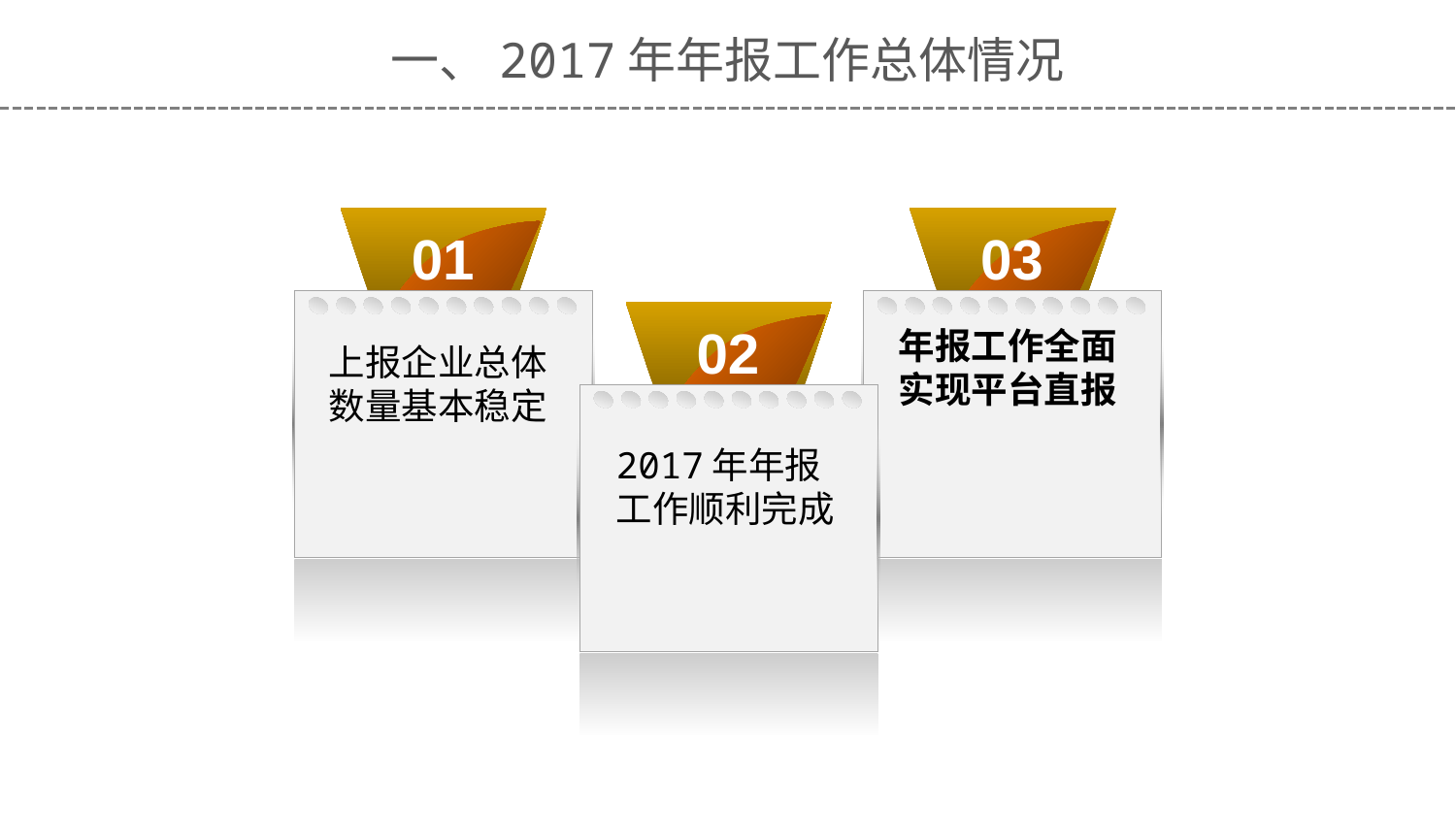

一、2017年年报工作总体情况

01

03

02

年报工作全面实现平台直报
上报企业总体数量基本稳定
2017年年报工作顺利完成
3